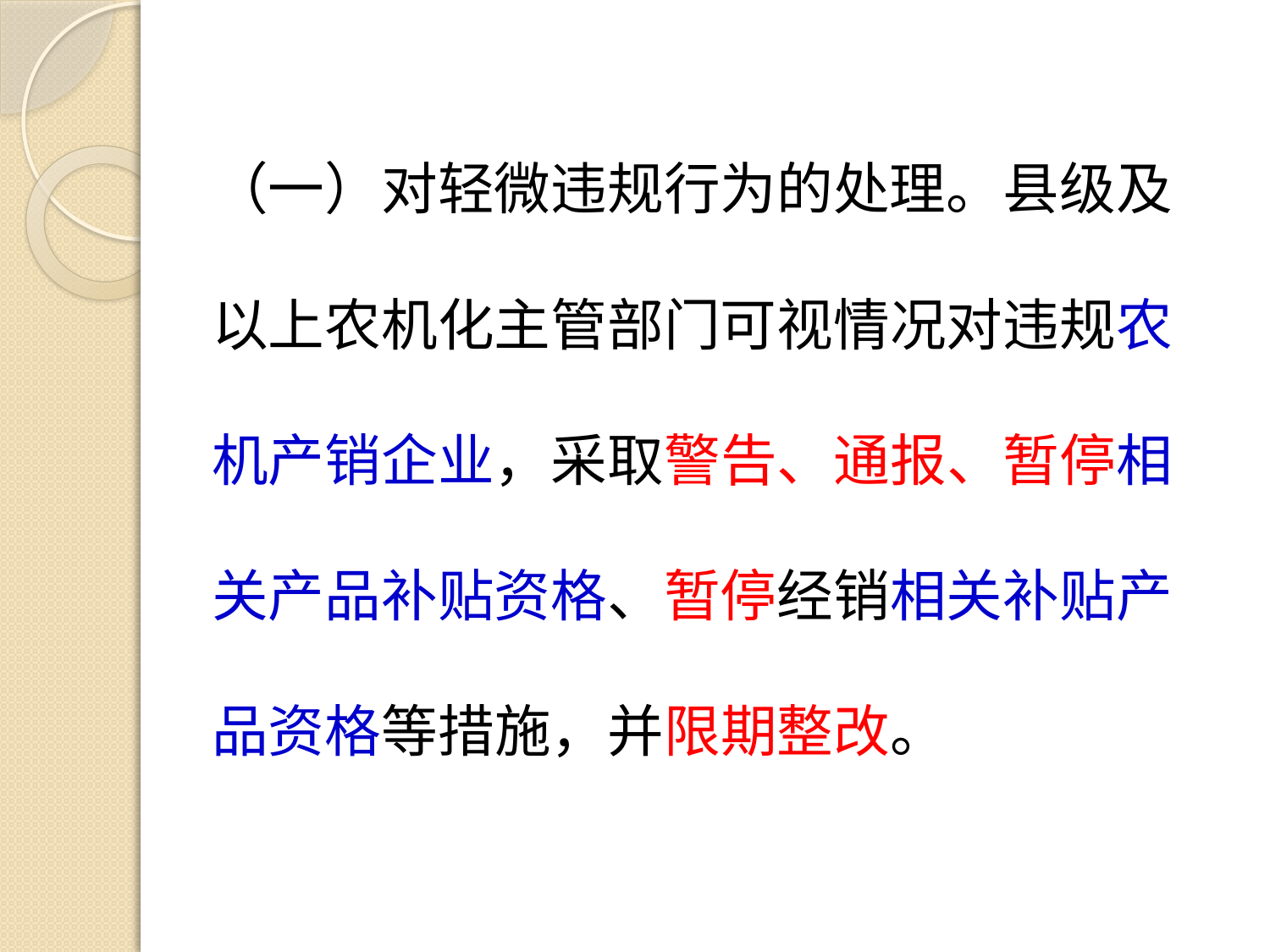

（一）对轻微违规行为的处理。县级及以上农机化主管部门可视情况对违规农机产销企业，采取警告、通报、暂停相关产品补贴资格、暂停经销相关补贴产品资格等措施，并限期整改。